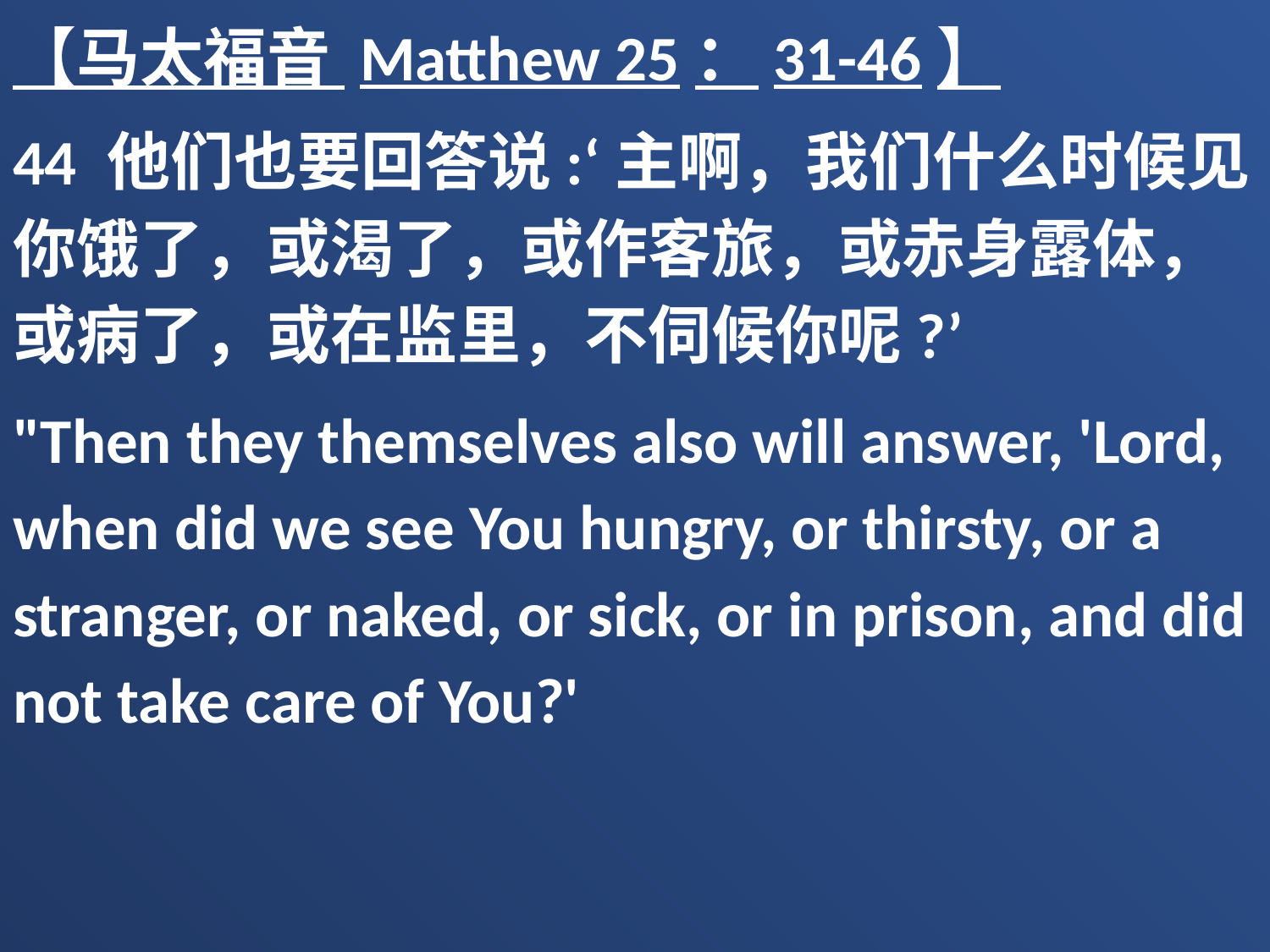

【马太福音 Matthew 25：31-46】
44 他们也要回答说:‘主啊，我们什么时候见你饿了，或渴了，或作客旅，或赤身露体，或病了，或在监里，不伺候你呢?’
"Then they themselves also will answer, 'Lord, when did we see You hungry, or thirsty, or a stranger, or naked, or sick, or in prison, and did not take care of You?'